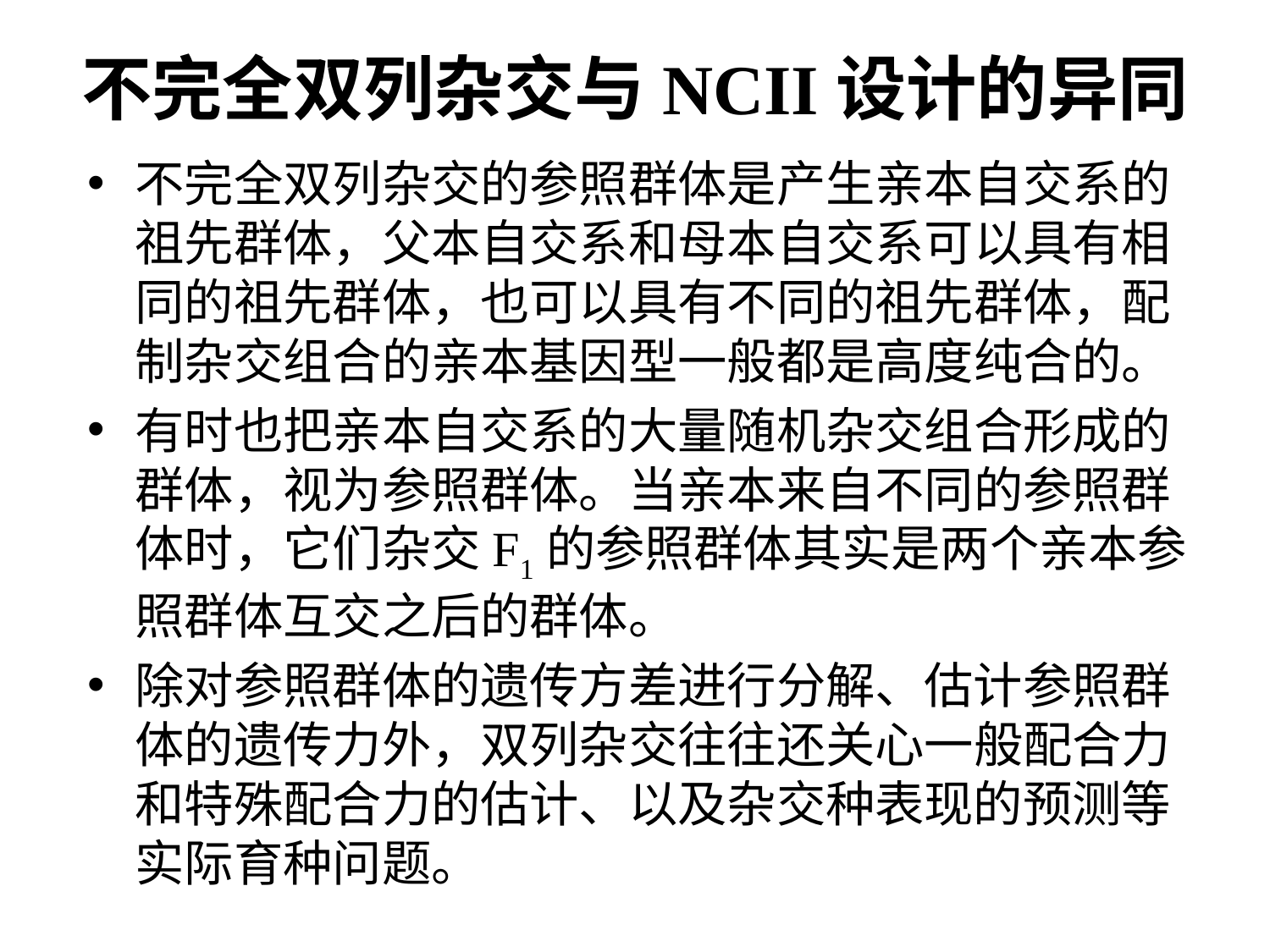

# 不完全双列杂交与NCII设计的异同
不完全双列杂交的参照群体是产生亲本自交系的祖先群体，父本自交系和母本自交系可以具有相同的祖先群体，也可以具有不同的祖先群体，配制杂交组合的亲本基因型一般都是高度纯合的。
有时也把亲本自交系的大量随机杂交组合形成的群体，视为参照群体。当亲本来自不同的参照群体时，它们杂交F1的参照群体其实是两个亲本参照群体互交之后的群体。
除对参照群体的遗传方差进行分解、估计参照群体的遗传力外，双列杂交往往还关心一般配合力和特殊配合力的估计、以及杂交种表现的预测等实际育种问题。